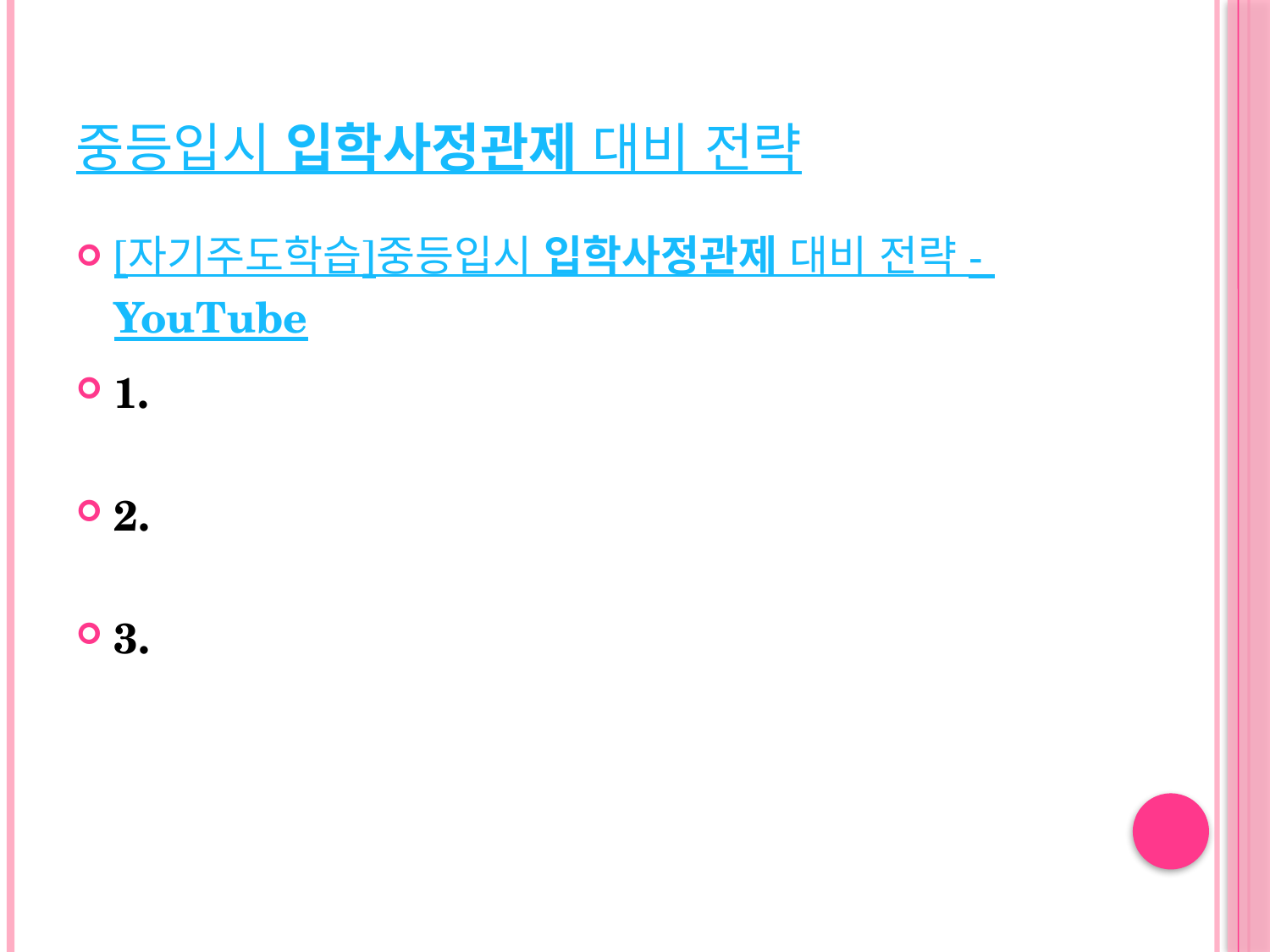

# 중등입시 입학사정관제 대비 전략
[자기주도학습]중등입시 입학사정관제 대비 전략 - YouTube
1.

2.

3.